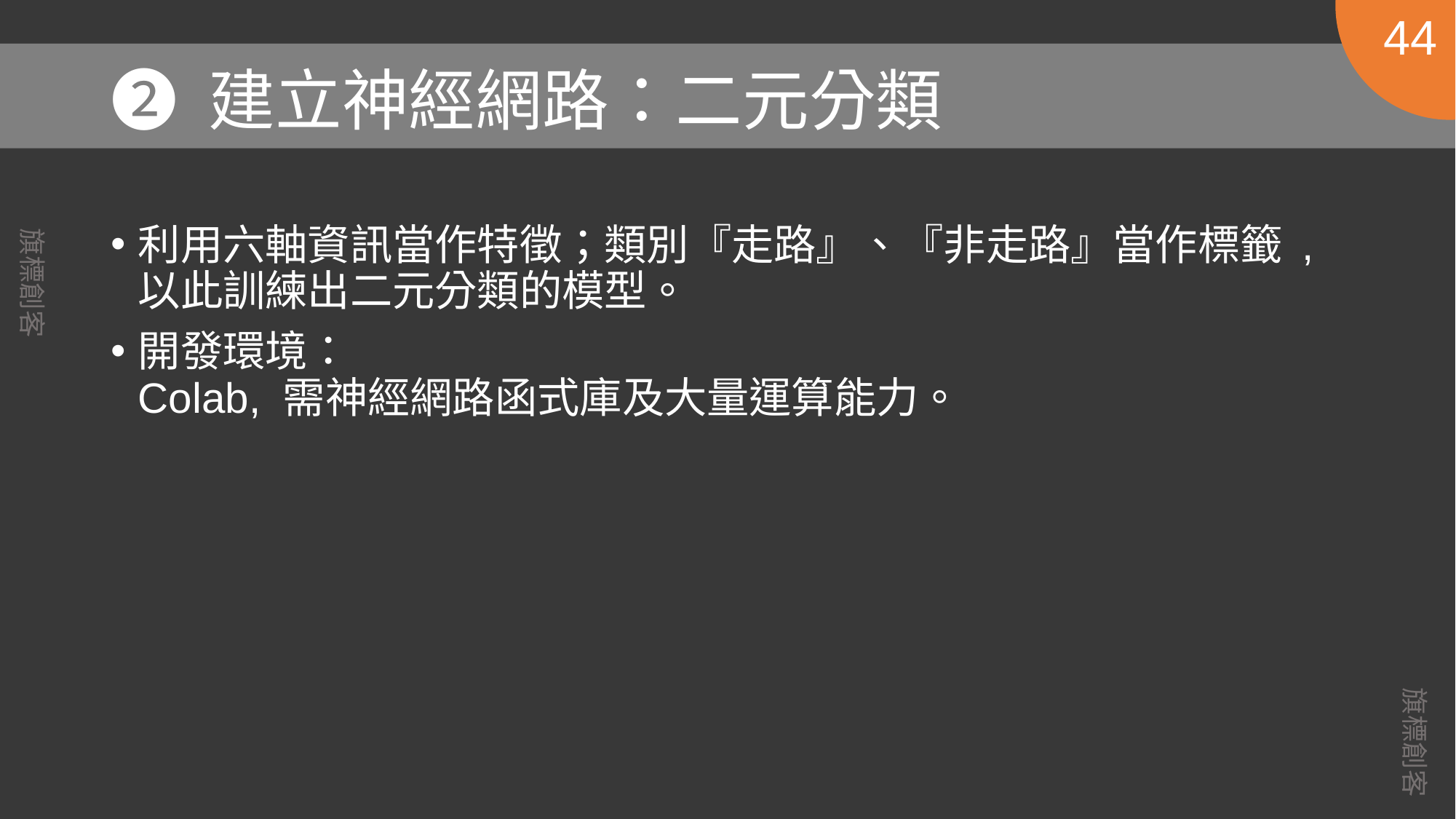

44
# ❷ 建立神經網路：二元分類
利用六軸資訊當作特徵；類別『走路』、『非走路』當作標籤 , 以此訓練出二元分類的模型。
開發環境：
Colab, 需神經網路函式庫及大量運算能力。